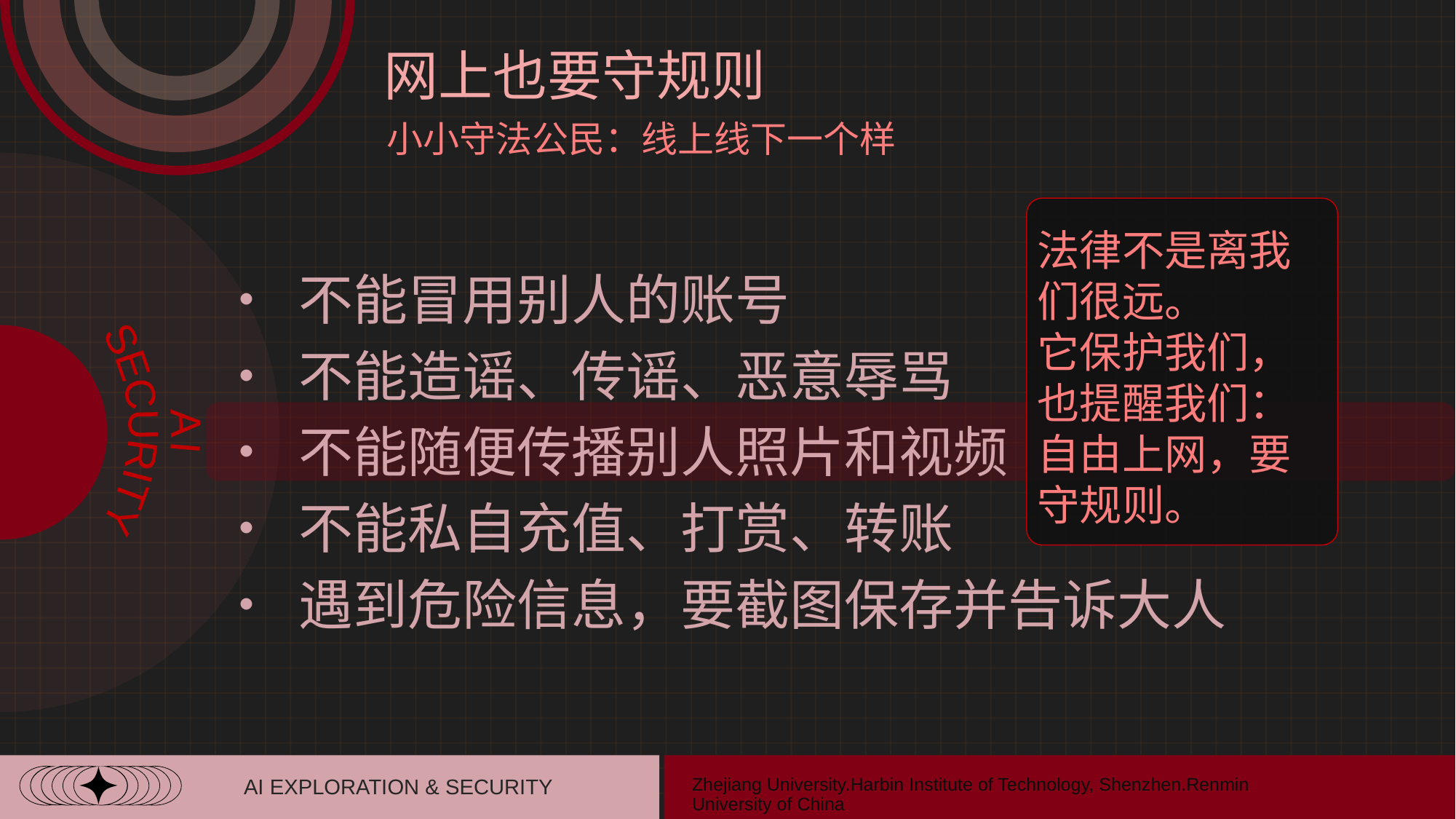

网上也要守规则
小小守法公民：线上线下一个样

法律不是离我们很远。
它保护我们，也提醒我们：
自由上网，要守规则。
AI
SECURITY
• 不能冒用别人的账号
• 不能造谣、传谣、恶意辱骂
• 不能随便传播别人照片和视频
• 不能私自充值、打赏、转账
• 遇到危险信息，要截图保存并告诉大人

AI EXPLORATION & SECURITY
Zhejiang University.Harbin Institute of Technology, Shenzhen.Renmin University of China